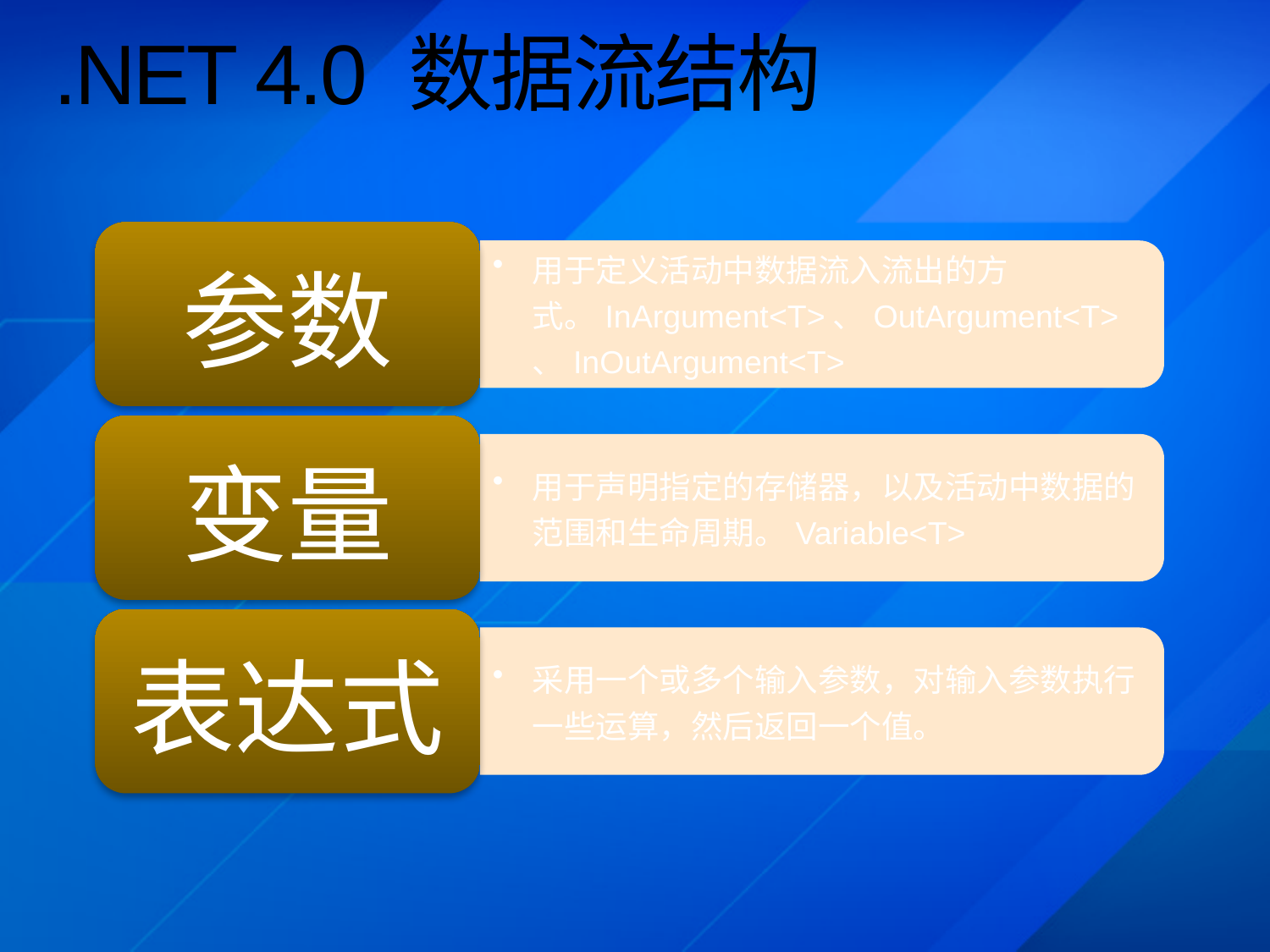

# .NET 4.0 数据流结构
参数
变量
用于定义活动中数据流入流出的方式。InArgument<T>、OutArgument<T>、InOutArgument<T>
用于声明指定的存储器，以及活动中数据的范围和生命周期。Variable<T>
表达式
采用一个或多个输入参数，对输入参数执行一些运算，然后返回一个值。